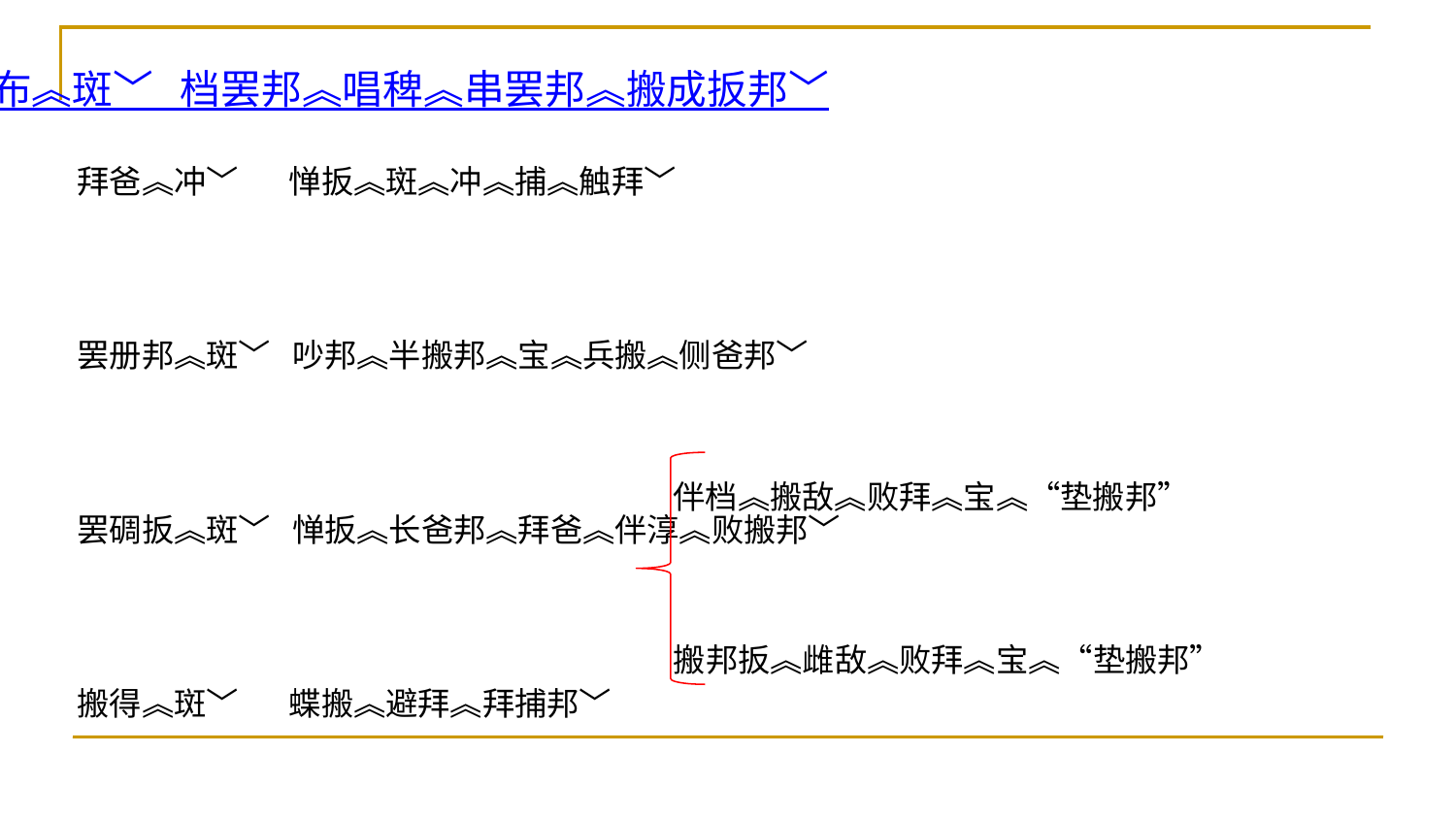

布︽斑﹀   档罢邦︽唱稗︽串罢邦︽搬成扳邦﹀
拜爸︽冲﹀       惮扳︽斑︽冲︽捕︽触拜﹀

罢册邦︽斑﹀   吵邦︽半搬邦︽宝︽兵搬︽侧爸邦﹀

罢碉扳︽斑﹀   惮扳︽长爸邦︽拜爸︽伴淳︽败搬邦﹀

搬得︽斑﹀       蝶搬︽避拜︽拜捕邦﹀

伴档︽搬敌︽败拜︽宝︽“垫搬邦”
搬邦扳︽雌敌︽败拜︽宝︽“垫搬邦”